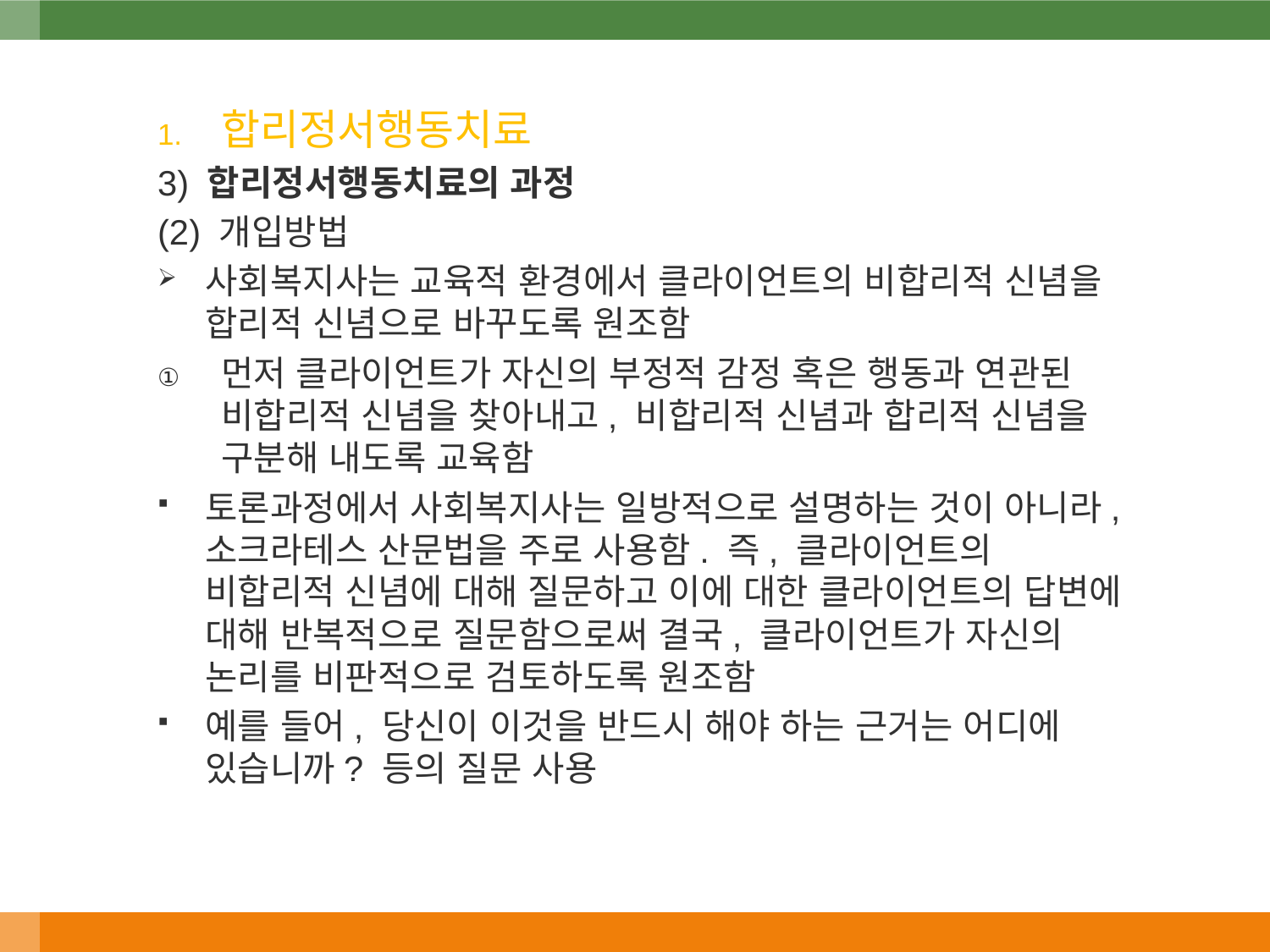

합리정서행동치료
3) 합리정서행동치료의 과정
(2) 개입방법
사회복지사는 교육적 환경에서 클라이언트의 비합리적 신념을 합리적 신념으로 바꾸도록 원조함
먼저 클라이언트가 자신의 부정적 감정 혹은 행동과 연관된 비합리적 신념을 찾아내고, 비합리적 신념과 합리적 신념을 구분해 내도록 교육함
토론과정에서 사회복지사는 일방적으로 설명하는 것이 아니라, 소크라테스 산문법을 주로 사용함. 즉, 클라이언트의 비합리적 신념에 대해 질문하고 이에 대한 클라이언트의 답변에 대해 반복적으로 질문함으로써 결국, 클라이언트가 자신의 논리를 비판적으로 검토하도록 원조함
예를 들어, 당신이 이것을 반드시 해야 하는 근거는 어디에 있습니까? 등의 질문 사용